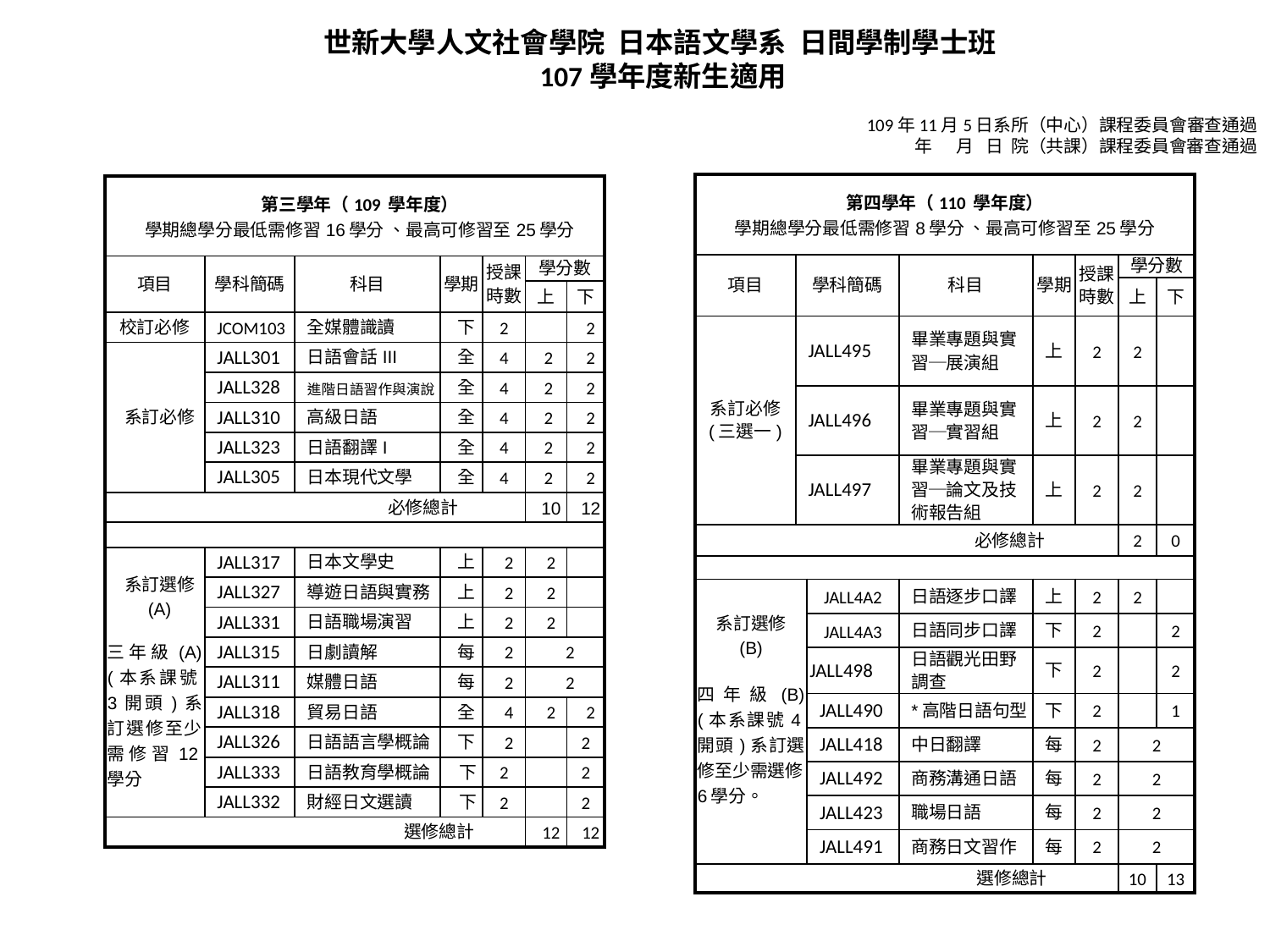

世新大學人文社會學院  日本語文學系  日間學制學士班
107學年度新生適用
 109年11月5日系所（中心）課程委員會審查通過
年      月   日  院（共課）課程委員會審查通過

| 第四學年（110 學年度） 學期總學分最低需修習8學分 、最高可修習至25學分 |  |  |  |  |  |  |  |
| --- | --- | --- | --- | --- | --- | --- | --- |
| 項目 | 學科簡碼 |  | 科目 | 學期 | 授課時數 | 學分數 |  |
|  |  |  |  |  |  | 上 | 下 |
| 系訂必修 (三選一) | JALL495 |  | 畢業專題與實習─展演組 | 上 | 2 | 2 |  |
|  | JALL496 |  | 畢業專題與實習─實習組 | 上 | 2 | 2 |  |
|  | JALL497 |  | 畢業專題與實習─論文及技術報告組 | 上 | 2 | 2 |  |
| 必修總計 |  |  |  |  |  | 2 | 0 |
|  |  |  |  |  |  |  |  |
| 系訂選修 (B) 四年級(B)(本系課號4開頭)系訂選修至少需選修6學分。 |  | JALL4A2 | 日語逐步口譯 | 上 | 2 | 2 |  |
|  |  | JALL4A3 | 日語同步口譯 | 下 | 2 |  | 2 |
|  |  | JALL498 | 日語觀光田野調查 | 下 | 2 |  | 2 |
|  |  | JALL490 | \*高階日語句型 | 下 | 2 |  | 1 |
|  |  | JALL418 | 中日翻譯 | 每 | 2 | 2 |  |
|  |  | JALL492 | 商務溝通日語 | 每 | 2 | 2 |  |
|  |  | JALL423 | 職場日語 | 每 | 2 | 2 |  |
|  |  | JALL491 | 商務日文習作 | 每 | 2 | 2 |  |
| 選修總計 |  |  |  |  |  | 10 | 13 |
| 第三學年（109 學年度） 學期總學分最低需修習16學分 、最高可修習至25學分 |  |  |  |  |  |  |
| --- | --- | --- | --- | --- | --- | --- |
| 項目 | 學科簡碼 | 科目 | 學期 | 授課時數 | 學分數 |  |
|  |  |  |  |  | 上 | 下 |
| 校訂必修 | JCOM103 | 全媒體識讀 | 下 | 2 |  | 2 |
| 系訂必修 | JALL301 | 日語會話III | 全 | 4 | 2 | 2 |
|  | JALL328 | 進階日語習作與演說 | 全 | 4 | 2 | 2 |
|  | JALL310 | 高級日語 | 全 | 4 | 2 | 2 |
|  | JALL323 | 日語翻譯I | 全 | 4 | 2 | 2 |
|  | JALL305 | 日本現代文學 | 全 | 4 | 2 | 2 |
| 必修總計 |  |  |  |  | 10 | 12 |
|  |  |  |  |  |  |  |
| 系訂選修 (A) 三年級(A)(本系課號3開頭)系訂選修至少需修習12學分 | JALL317 | 日本文學史 | 上 | 2 | 2 |  |
|  | JALL327 | 導遊日語與實務 | 上 | 2 | 2 |  |
|  | JALL331 | 日語職場演習 | 上 | 2 | 2 |  |
|  | JALL315 | 日劇讀解 | 每 | 2 | 2 |  |
|  | JALL311 | 媒體日語 | 每 | 2 | 2 |  |
|  | JALL318 | 貿易日語 | 全 | 4 | 2 | 2 |
|  | JALL326 | 日語語言學概論 | 下 | 2 |  | 2 |
|  | JALL333 | 日語教育學概論 | 下 | 2 |  | 2 |
|  | JALL332 | 財經日文選讀 | 下 | 2 |  | 2 |
| 選修總計 |  |  |  |  | 12 | 12 |